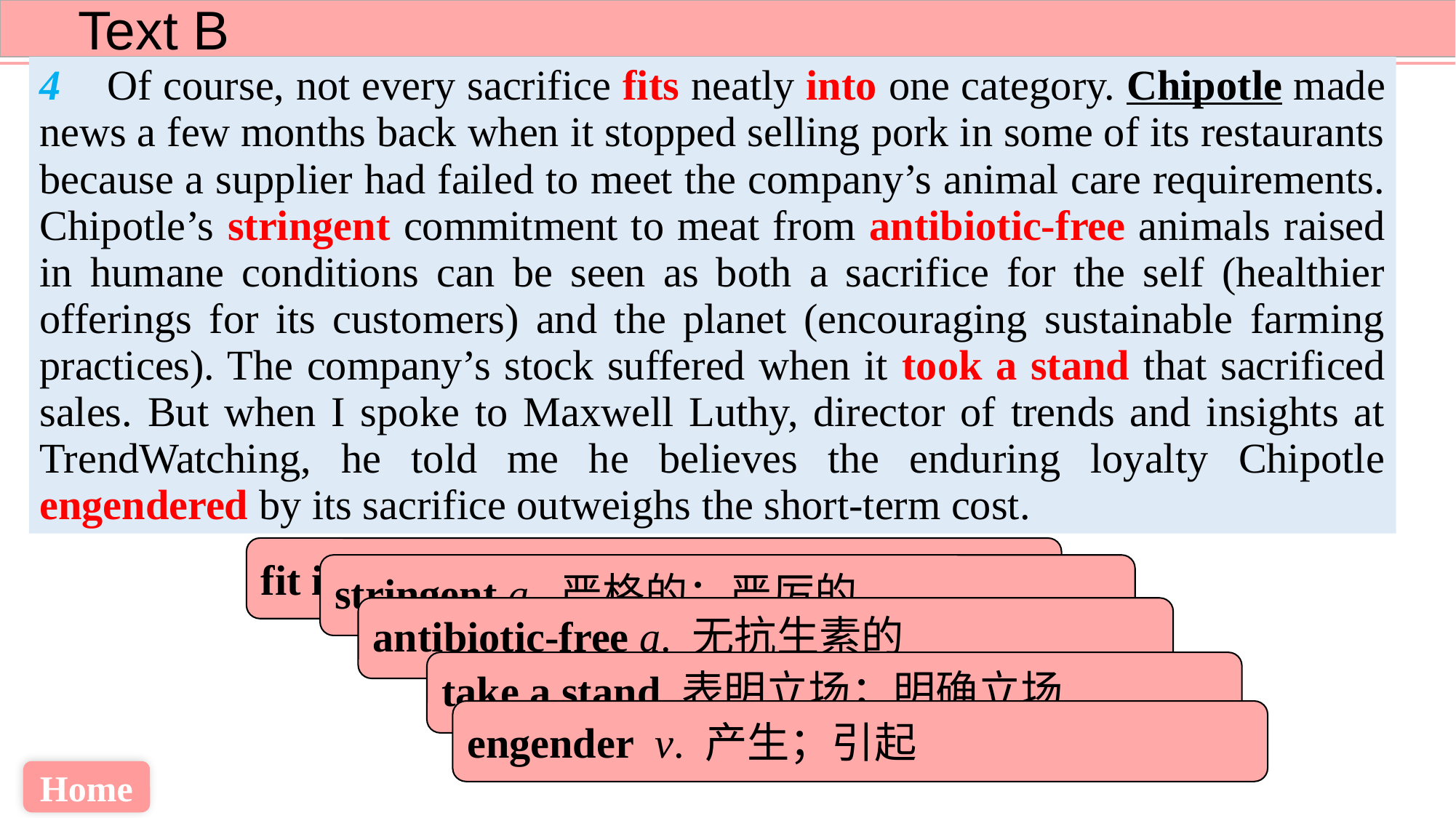

4    Of course, not every sacrifice fits neatly into one category. Chipotle made news a few months back when it stopped selling pork in some of its restaurants because a supplier had failed to meet the company’s animal care requirements. Chipotle’s stringent commitment to meat from antibiotic-free animals raised in humane conditions can be seen as both a sacrifice for the self (healthier offerings for its customers) and the planet (encouraging sustainable farming practices). The company’s stock suffered when it took a stand that sacrificed sales. But when I spoke to Maxwell Luthy, director of trends and insights at TrendWatching, he told me he believes the enduring loyalty Chipotle engendered by its sacrifice outweighs the short-term cost.

fit into 适合；符合
stringent a. 严格的；严厉的
antibiotic-free a. 无抗生素的
take a stand 表明立场；明确立场
engender  v. 产生；引起